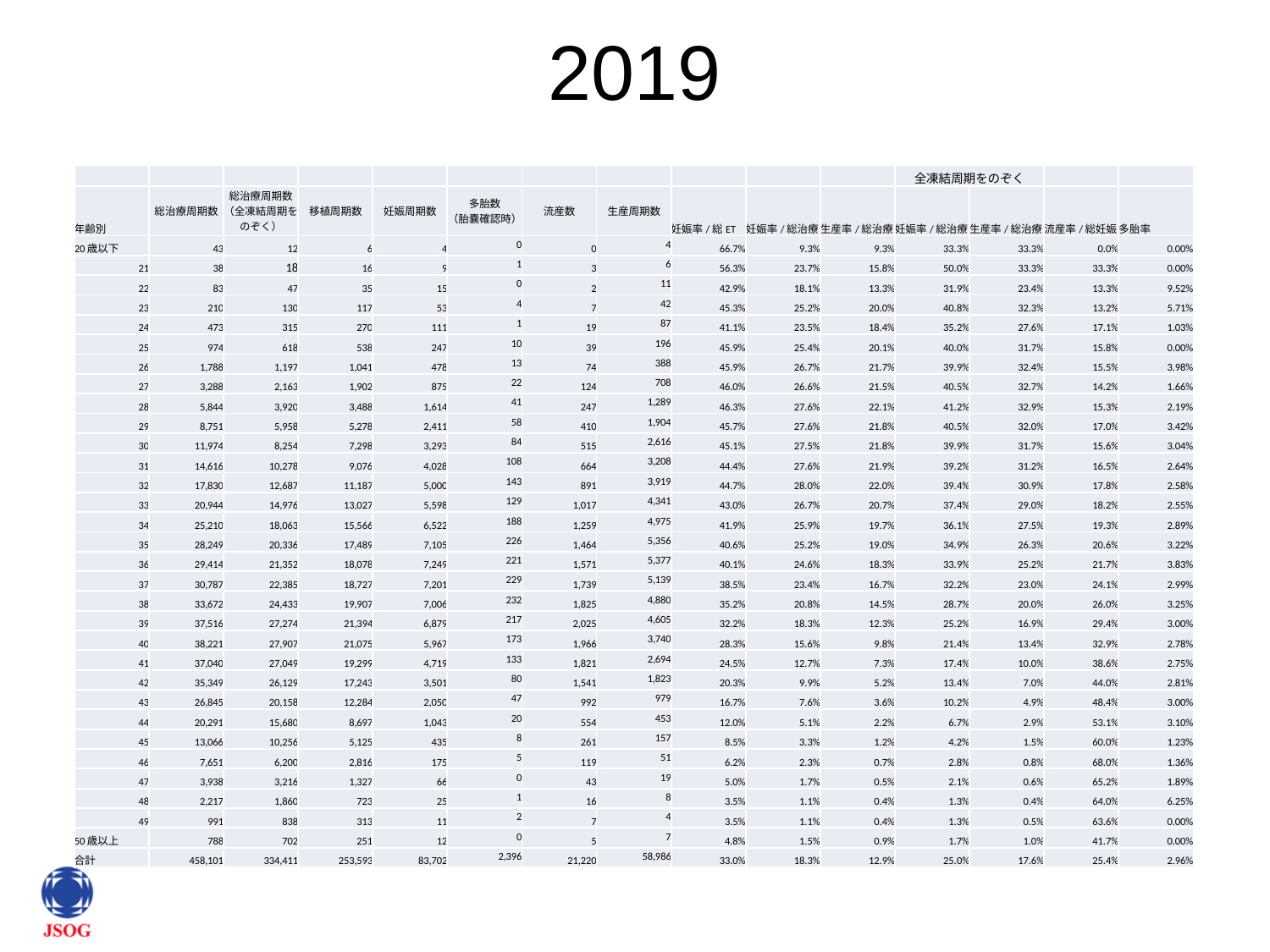

# 2019
|  |  |  |  |  |  |  |  |  |  |  | 全凍結周期をのぞく |  |  |  |
| --- | --- | --- | --- | --- | --- | --- | --- | --- | --- | --- | --- | --- | --- | --- |
| 年齢別 | 総治療周期数 | 総治療周期数（全凍結周期をのぞく） | 移植周期数 | 妊娠周期数 | 多胎数 （胎嚢確認時） | 流産数 | 生産周期数 | 妊娠率/総ET | 妊娠率/総治療 | 生産率/総治療 | 妊娠率/総治療 | 生産率/総治療 | 流産率/総妊娠 | 多胎率 |
| 20歳以下 | 43 | 12 | 6 | 4 | 0 | 0 | 4 | 66.7% | 9.3% | 9.3% | 33.3% | 33.3% | 0.0% | 0.00% |
| 21 | 38 | 18 | 16 | 9 | 1 | 3 | 6 | 56.3% | 23.7% | 15.8% | 50.0% | 33.3% | 33.3% | 0.00% |
| 22 | 83 | 47 | 35 | 15 | 0 | 2 | 11 | 42.9% | 18.1% | 13.3% | 31.9% | 23.4% | 13.3% | 9.52% |
| 23 | 210 | 130 | 117 | 53 | 4 | 7 | 42 | 45.3% | 25.2% | 20.0% | 40.8% | 32.3% | 13.2% | 5.71% |
| 24 | 473 | 315 | 270 | 111 | 1 | 19 | 87 | 41.1% | 23.5% | 18.4% | 35.2% | 27.6% | 17.1% | 1.03% |
| 25 | 974 | 618 | 538 | 247 | 10 | 39 | 196 | 45.9% | 25.4% | 20.1% | 40.0% | 31.7% | 15.8% | 0.00% |
| 26 | 1,788 | 1,197 | 1,041 | 478 | 13 | 74 | 388 | 45.9% | 26.7% | 21.7% | 39.9% | 32.4% | 15.5% | 3.98% |
| 27 | 3,288 | 2,163 | 1,902 | 875 | 22 | 124 | 708 | 46.0% | 26.6% | 21.5% | 40.5% | 32.7% | 14.2% | 1.66% |
| 28 | 5,844 | 3,920 | 3,488 | 1,614 | 41 | 247 | 1,289 | 46.3% | 27.6% | 22.1% | 41.2% | 32.9% | 15.3% | 2.19% |
| 29 | 8,751 | 5,958 | 5,278 | 2,411 | 58 | 410 | 1,904 | 45.7% | 27.6% | 21.8% | 40.5% | 32.0% | 17.0% | 3.42% |
| 30 | 11,974 | 8,254 | 7,298 | 3,293 | 84 | 515 | 2,616 | 45.1% | 27.5% | 21.8% | 39.9% | 31.7% | 15.6% | 3.04% |
| 31 | 14,616 | 10,278 | 9,076 | 4,028 | 108 | 664 | 3,208 | 44.4% | 27.6% | 21.9% | 39.2% | 31.2% | 16.5% | 2.64% |
| 32 | 17,830 | 12,687 | 11,187 | 5,000 | 143 | 891 | 3,919 | 44.7% | 28.0% | 22.0% | 39.4% | 30.9% | 17.8% | 2.58% |
| 33 | 20,944 | 14,976 | 13,027 | 5,598 | 129 | 1,017 | 4,341 | 43.0% | 26.7% | 20.7% | 37.4% | 29.0% | 18.2% | 2.55% |
| 34 | 25,210 | 18,063 | 15,566 | 6,522 | 188 | 1,259 | 4,975 | 41.9% | 25.9% | 19.7% | 36.1% | 27.5% | 19.3% | 2.89% |
| 35 | 28,249 | 20,336 | 17,489 | 7,105 | 226 | 1,464 | 5,356 | 40.6% | 25.2% | 19.0% | 34.9% | 26.3% | 20.6% | 3.22% |
| 36 | 29,414 | 21,352 | 18,078 | 7,249 | 221 | 1,571 | 5,377 | 40.1% | 24.6% | 18.3% | 33.9% | 25.2% | 21.7% | 3.83% |
| 37 | 30,787 | 22,385 | 18,727 | 7,201 | 229 | 1,739 | 5,139 | 38.5% | 23.4% | 16.7% | 32.2% | 23.0% | 24.1% | 2.99% |
| 38 | 33,672 | 24,433 | 19,907 | 7,006 | 232 | 1,825 | 4,880 | 35.2% | 20.8% | 14.5% | 28.7% | 20.0% | 26.0% | 3.25% |
| 39 | 37,516 | 27,274 | 21,394 | 6,879 | 217 | 2,025 | 4,605 | 32.2% | 18.3% | 12.3% | 25.2% | 16.9% | 29.4% | 3.00% |
| 40 | 38,221 | 27,907 | 21,075 | 5,967 | 173 | 1,966 | 3,740 | 28.3% | 15.6% | 9.8% | 21.4% | 13.4% | 32.9% | 2.78% |
| 41 | 37,040 | 27,049 | 19,299 | 4,719 | 133 | 1,821 | 2,694 | 24.5% | 12.7% | 7.3% | 17.4% | 10.0% | 38.6% | 2.75% |
| 42 | 35,349 | 26,129 | 17,243 | 3,501 | 80 | 1,541 | 1,823 | 20.3% | 9.9% | 5.2% | 13.4% | 7.0% | 44.0% | 2.81% |
| 43 | 26,845 | 20,158 | 12,284 | 2,050 | 47 | 992 | 979 | 16.7% | 7.6% | 3.6% | 10.2% | 4.9% | 48.4% | 3.00% |
| 44 | 20,291 | 15,680 | 8,697 | 1,043 | 20 | 554 | 453 | 12.0% | 5.1% | 2.2% | 6.7% | 2.9% | 53.1% | 3.10% |
| 45 | 13,066 | 10,256 | 5,125 | 435 | 8 | 261 | 157 | 8.5% | 3.3% | 1.2% | 4.2% | 1.5% | 60.0% | 1.23% |
| 46 | 7,651 | 6,200 | 2,816 | 175 | 5 | 119 | 51 | 6.2% | 2.3% | 0.7% | 2.8% | 0.8% | 68.0% | 1.36% |
| 47 | 3,938 | 3,216 | 1,327 | 66 | 0 | 43 | 19 | 5.0% | 1.7% | 0.5% | 2.1% | 0.6% | 65.2% | 1.89% |
| 48 | 2,217 | 1,860 | 723 | 25 | 1 | 16 | 8 | 3.5% | 1.1% | 0.4% | 1.3% | 0.4% | 64.0% | 6.25% |
| 49 | 991 | 838 | 313 | 11 | 2 | 7 | 4 | 3.5% | 1.1% | 0.4% | 1.3% | 0.5% | 63.6% | 0.00% |
| 50歳以上 | 788 | 702 | 251 | 12 | 0 | 5 | 7 | 4.8% | 1.5% | 0.9% | 1.7% | 1.0% | 41.7% | 0.00% |
| 合計 | 458,101 | 334,411 | 253,593 | 83,702 | 2,396 | 21,220 | 58,986 | 33.0% | 18.3% | 12.9% | 25.0% | 17.6% | 25.4% | 2.96% |